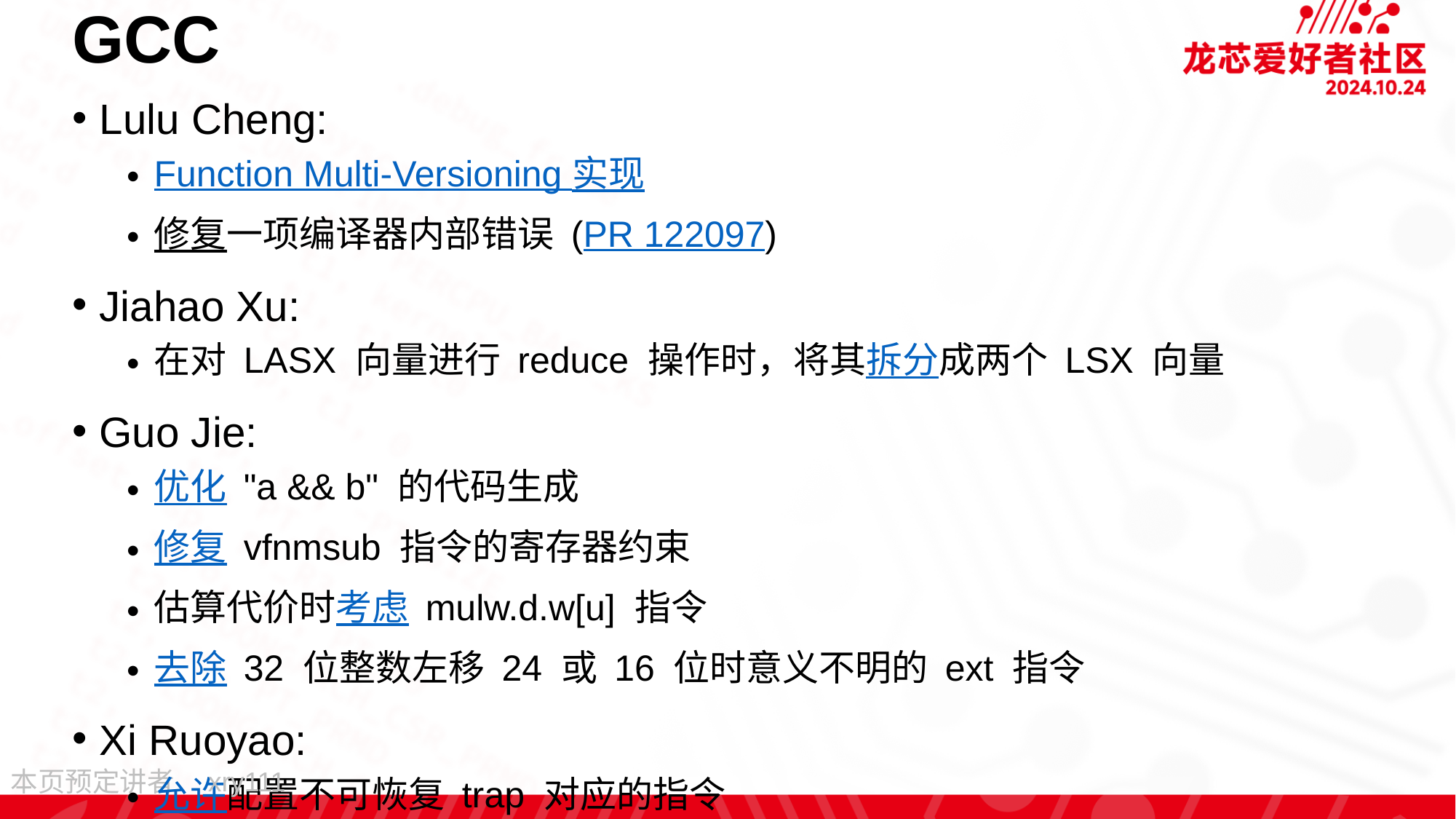

# GCC
Lulu Cheng:
Function Multi-Versioning 实现
修复一项编译器内部错误 (PR 122097)
Jiahao Xu:
在对 LASX 向量进行 reduce 操作时，将其拆分成两个 LSX 向量
Guo Jie:
优化 "a && b" 的代码生成
修复 vfnmsub 指令的寄存器约束
估算代价时考虑 mulw.d.w[u] 指令
去除 32 位整数左移 24 或 16 位时意义不明的 ext 指令
Xi Ruoyao:
允许配置不可恢复 trap 对应的指令
xry111